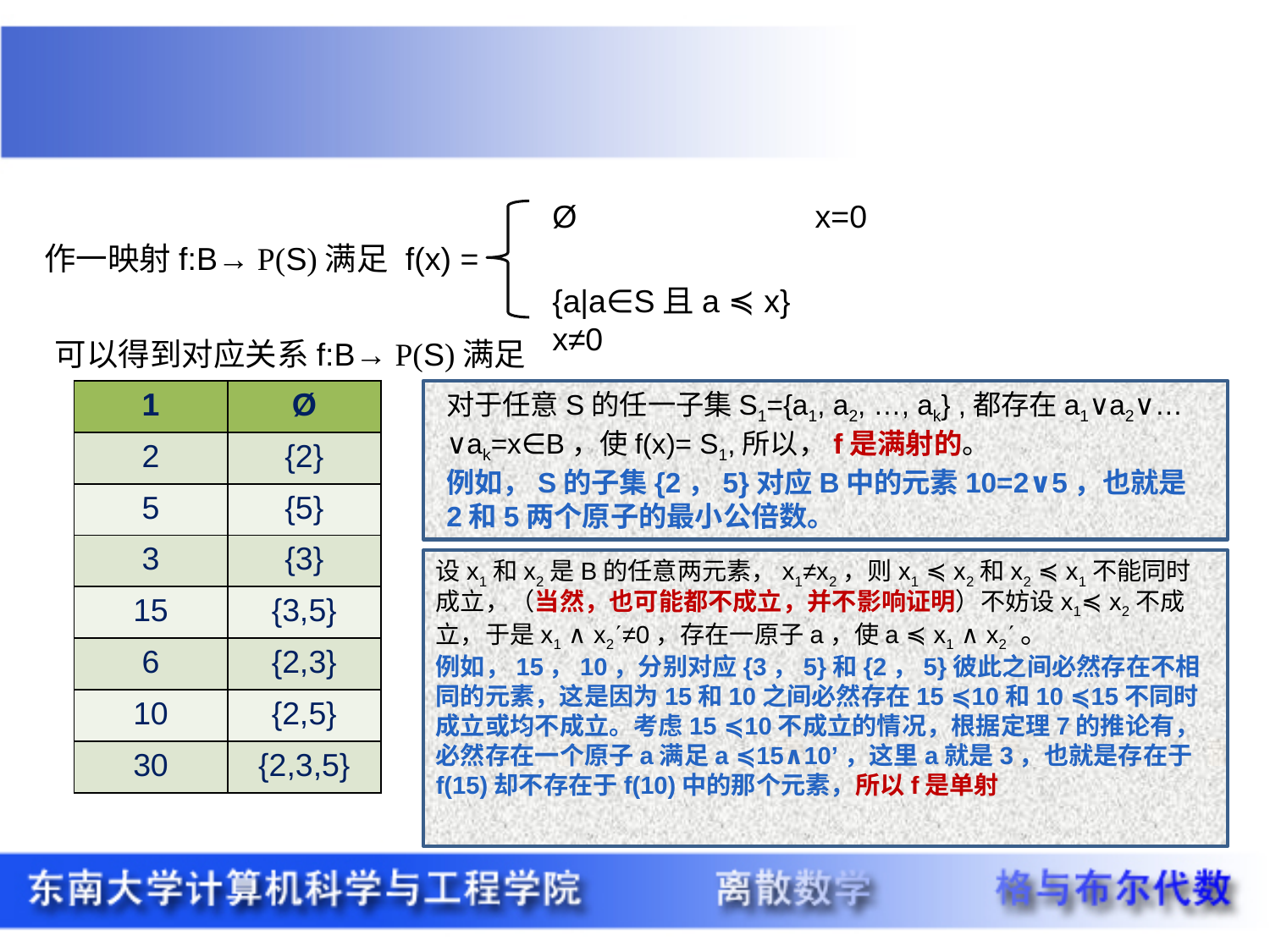

Ø		 x=0

f(x) =
{a|a∈S且a ≼ x}  	 x≠0
作一映射f:B→ P(S)满足
可以得到对应关系f:B→ P(S)满足
| 1 | Ø |
| --- | --- |
| 2 | {2} |
| 5 | {5} |
| 3 | {3} |
| 15 | {3,5} |
| 6 | {2,3} |
| 10 | {2,5} |
| 30 | {2,3,5} |

对于任意S的任一子集S1={a1, a2, …, ak} ,都存在a1∨a2∨…∨ak=x∈B，使f(x)= S1,所以，f是满射的。
例如，S的子集{2，5}对应B中的元素10=2∨5，也就是2和5两个原子的最小公倍数。

设x1和x2是B的任意两元素，x1≠x2，则x1 ≼ x2和x2 ≼ x1不能同时成立，（当然，也可能都不成立，并不影响证明）不妨设x1≼ x2不成立，于是x1 ∧ x2′≠0，存在一原子a，使a ≼ x1 ∧ x2′。
例如，15，10，分别对应{3，5}和{2，5}彼此之间必然存在不相同的元素，这是因为15和10之间必然存在15 ≼10和10 ≼15不同时成立或均不成立。考虑15 ≼10不成立的情况，根据定理7的推论有，必然存在一个原子a满足a ≼15∧10’，这里a就是3，也就是存在于f(15)却不存在于f(10)中的那个元素，所以f是单射